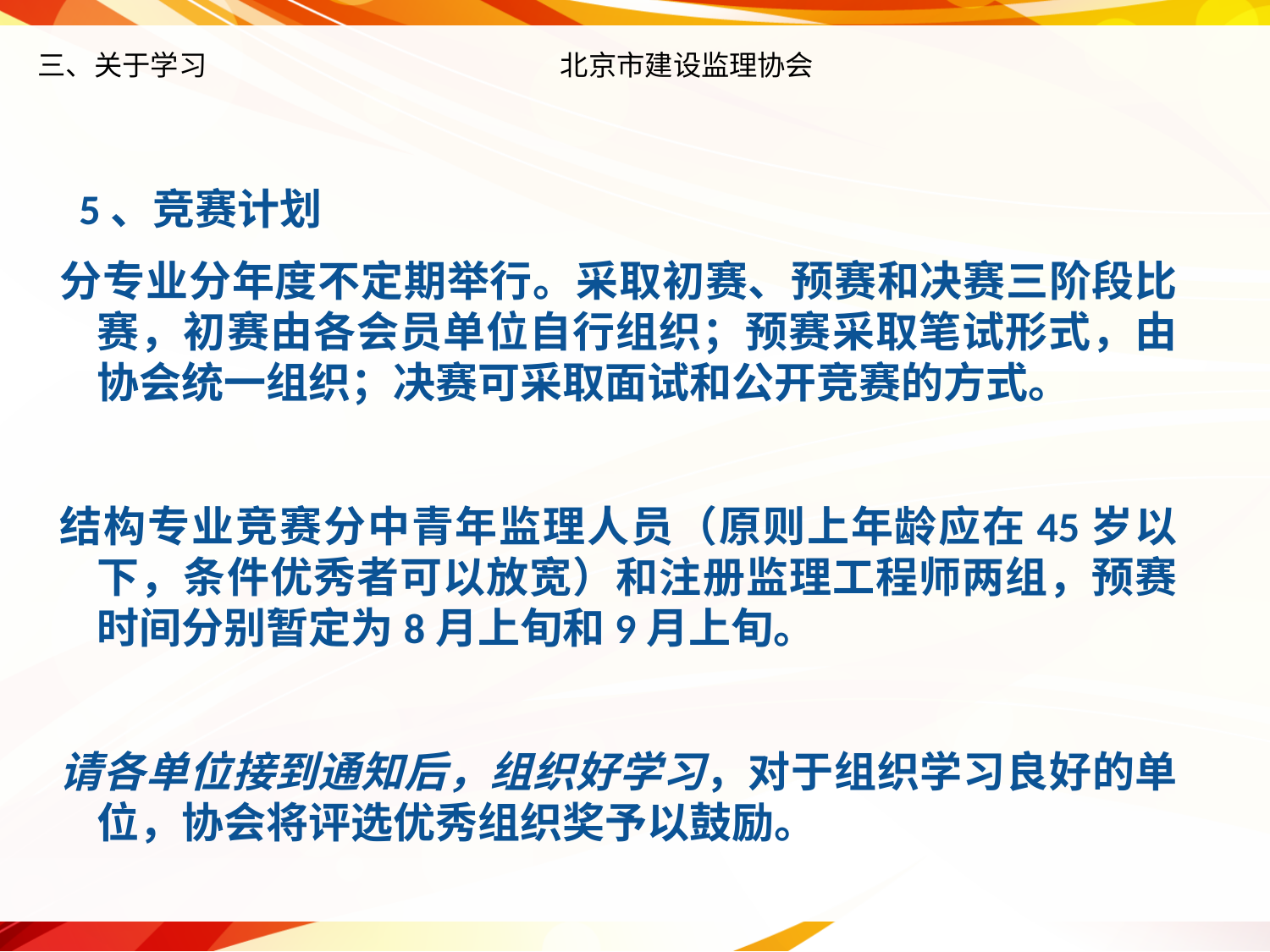

# 三、关于学习                                                        北京市建设监理协会

  5、竞赛计划
分专业分年度不定期举行。采取初赛、预赛和决赛三阶段比赛，初赛由各会员单位自行组织；预赛采取笔试形式，由协会统一组织；决赛可采取面试和公开竞赛的方式。

结构专业竞赛分中青年监理人员（原则上年龄应在45岁以下，条件优秀者可以放宽）和注册监理工程师两组，预赛时间分别暂定为8月上旬和9月上旬。

请各单位接到通知后，组织好学习，对于组织学习良好的单位，协会将评选优秀组织奖予以鼓励。